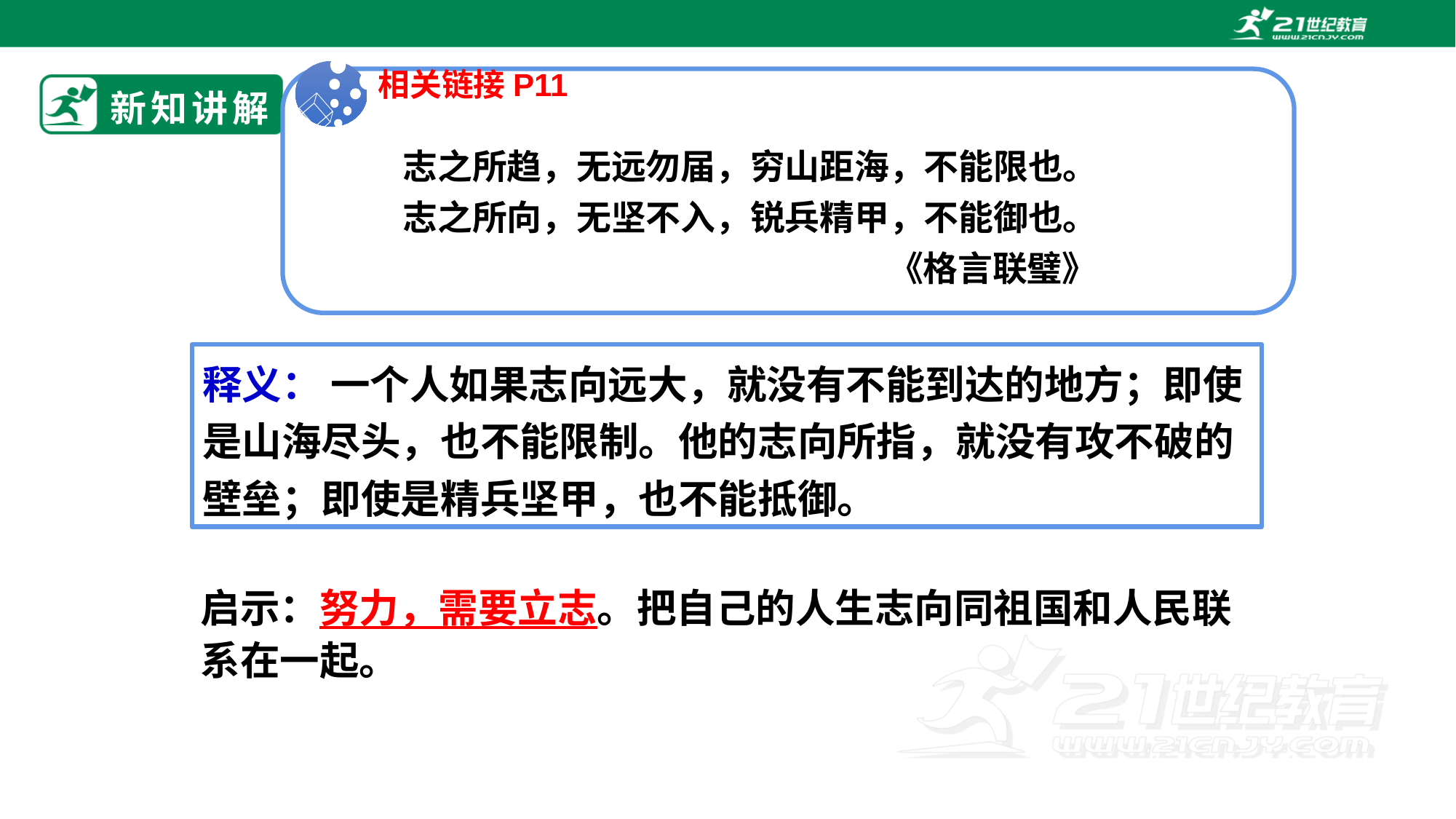

相关链接P11
新知讲解

志之所趋，无远勿届，穷山距海，不能限也。
志之所向，无坚不入，锐兵精甲，不能御也。
                                                             《格言联璧》
释义： 一个人如果志向远大，就没有不能到达的地方；即使是山海尽头，也不能限制。他的志向所指，就没有攻不破的壁垒；即使是精兵坚甲，也不能抵御。
启示：努力，需要立志。把自己的人生志向同祖国和人民联系在一起。